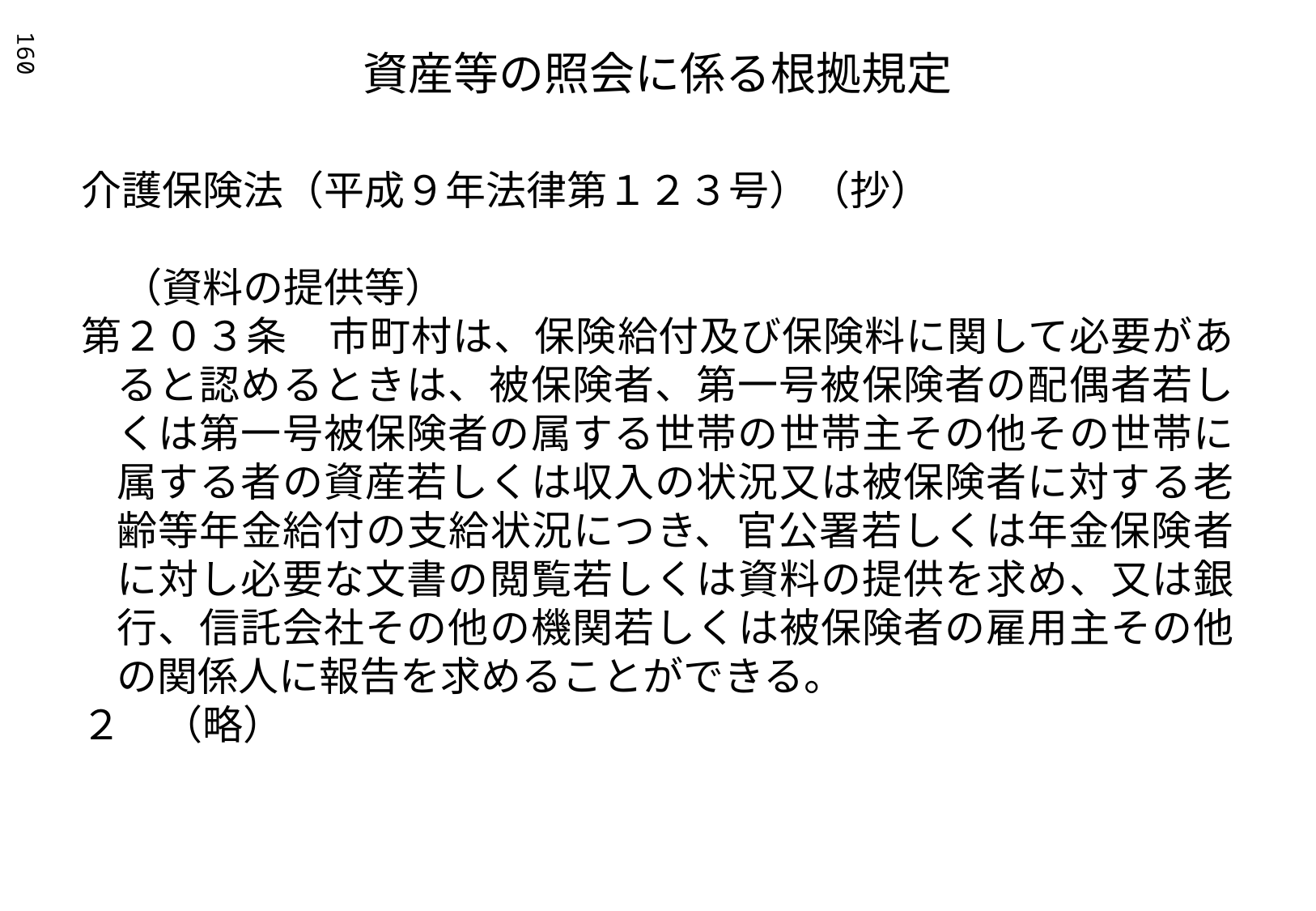

160
資産等の照会に係る根拠規定
介護保険法（平成９年法律第１２３号）（抄）

　（資料の提供等）
第２０３条　市町村は、保険給付及び保険料に関して必要があると認めるときは、被保険者、第一号被保険者の配偶者若しくは第一号被保険者の属する世帯の世帯主その他その世帯に属する者の資産若しくは収入の状況又は被保険者に対する老齢等年金給付の支給状況につき、官公署若しくは年金保険者に対し必要な文書の閲覧若しくは資料の提供を求め、又は銀行、信託会社その他の機関若しくは被保険者の雇用主その他の関係人に報告を求めることができる。
２　（略）